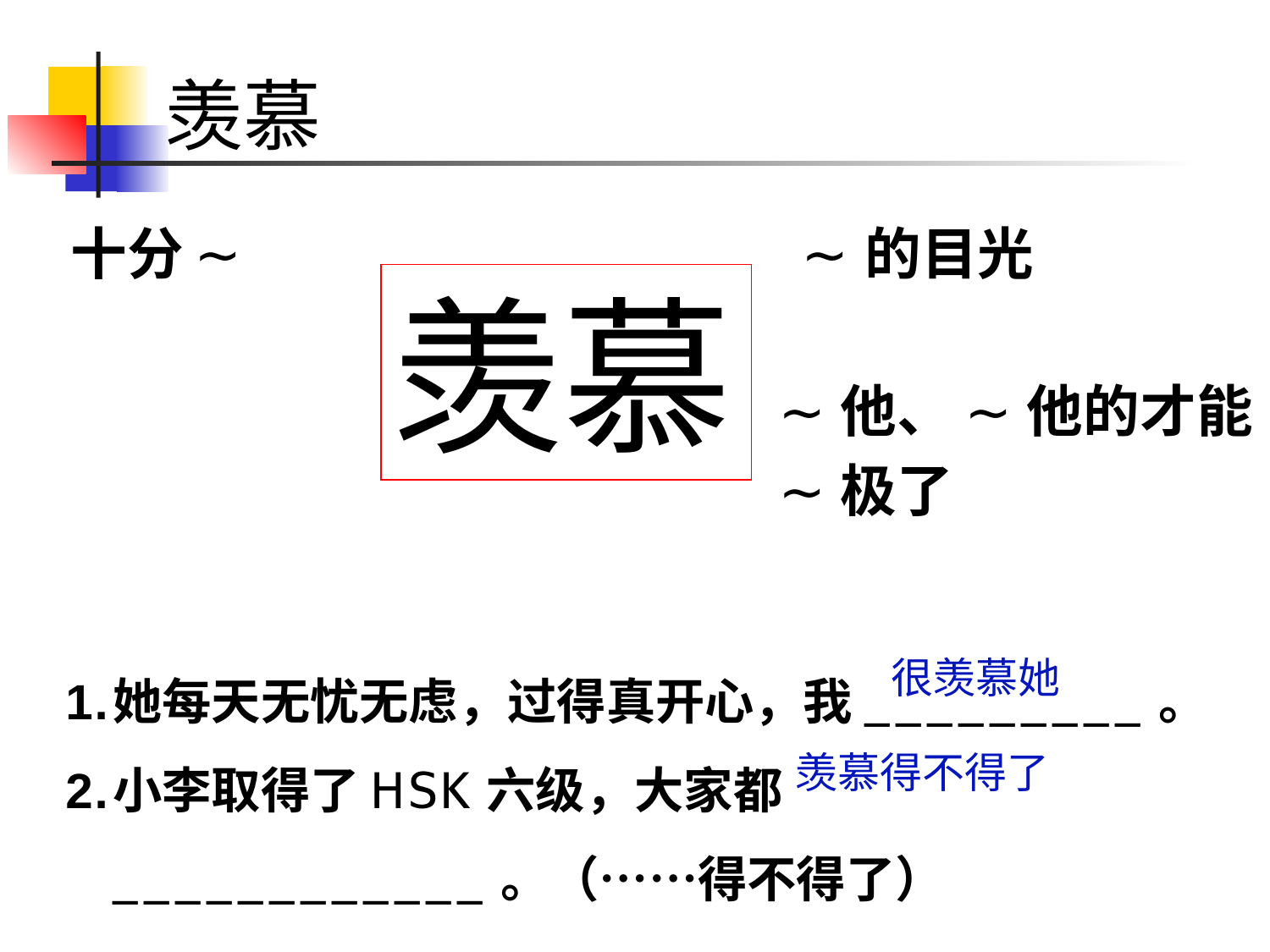

# 羡慕
十分~                                  ~的目光

                                           ~他、~他的才能
                                           ~极了
羡慕
她每天无忧无虑，过得真开心，我_________。
小李取得了HSK六级，大家都____________。（……得不得了）
很羡慕她
羡慕得不得了